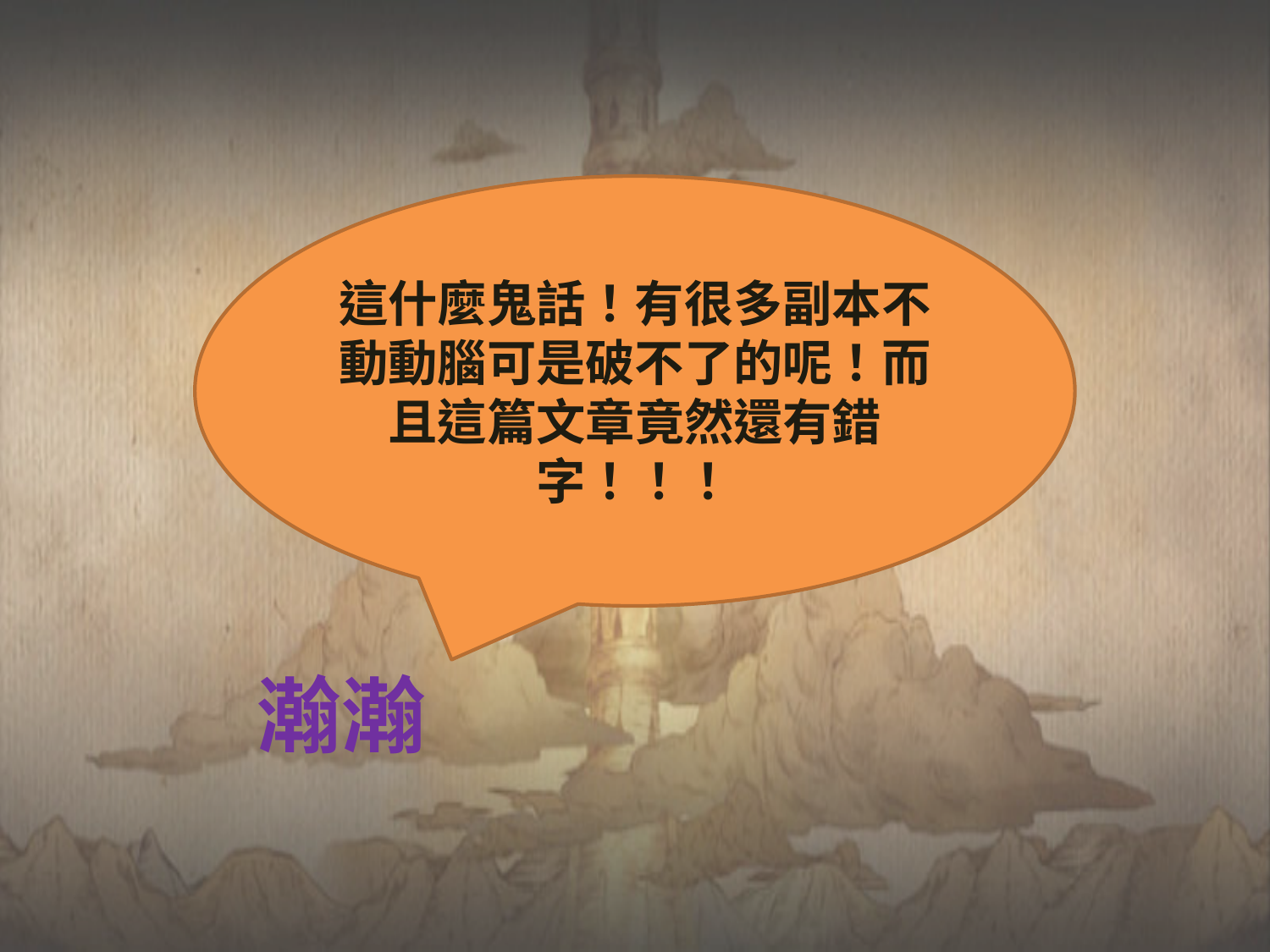

這什麼鬼話！有很多副本不動動腦可是破不了的呢！而且這篇文章竟然還有錯字！！！
瀚瀚